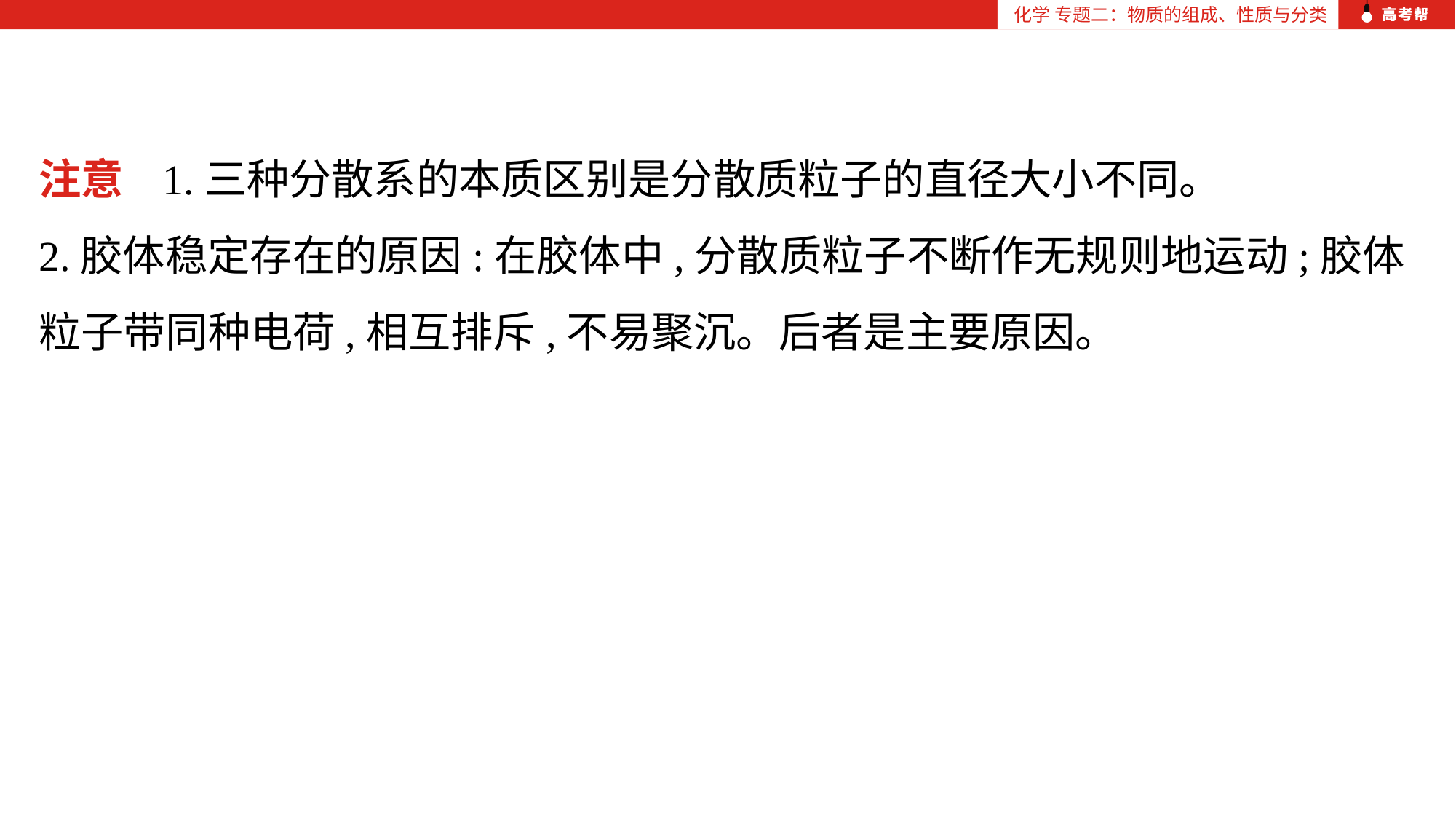

化学 专题二：物质的组成、性质与分类
注意   1.三种分散系的本质区别是分散质粒子的直径大小不同。
2.胶体稳定存在的原因:在胶体中,分散质粒子不断作无规则地运动;胶体粒子带同种电荷,相互排斥,不易聚沉。后者是主要原因。